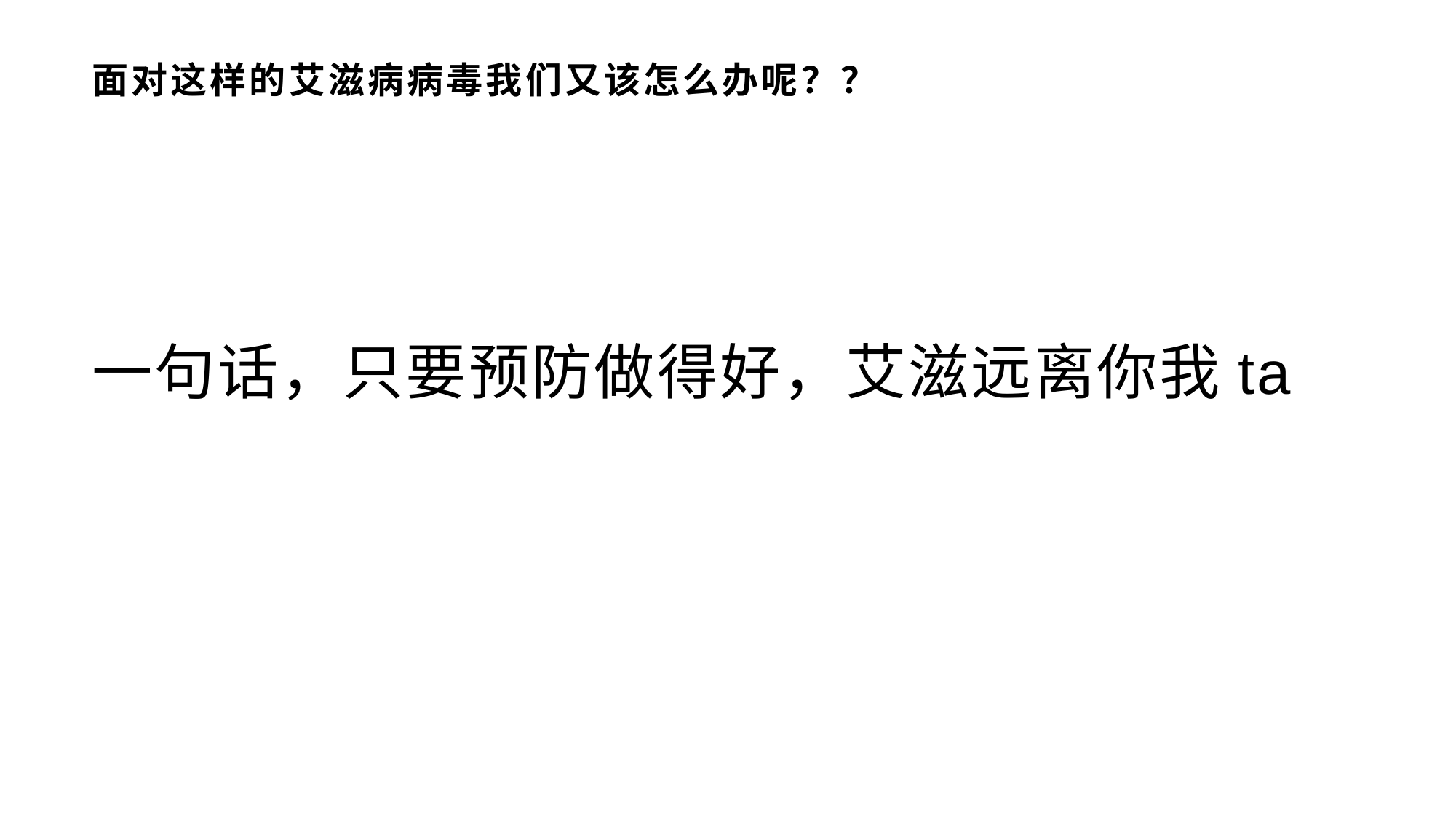

# 面对这样的艾滋病病毒我们又该怎么办呢？？

一句话，只要预防做得好，艾滋远离你我ta